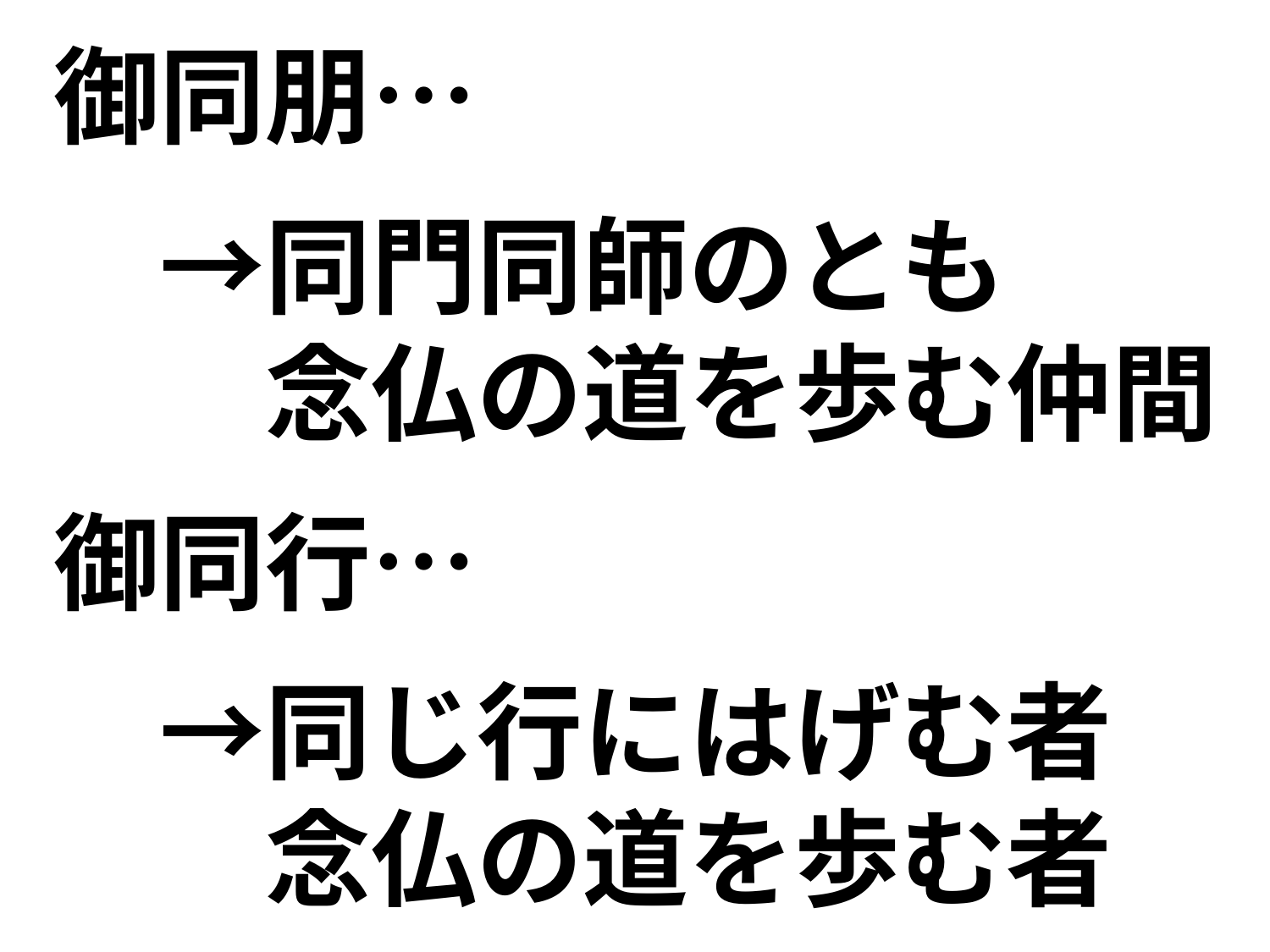

御同朋…

　→同門同師のとも
　　念仏の道を歩む仲間

御同行…

　→同じ行にはげむ者
　　念仏の道を歩む者